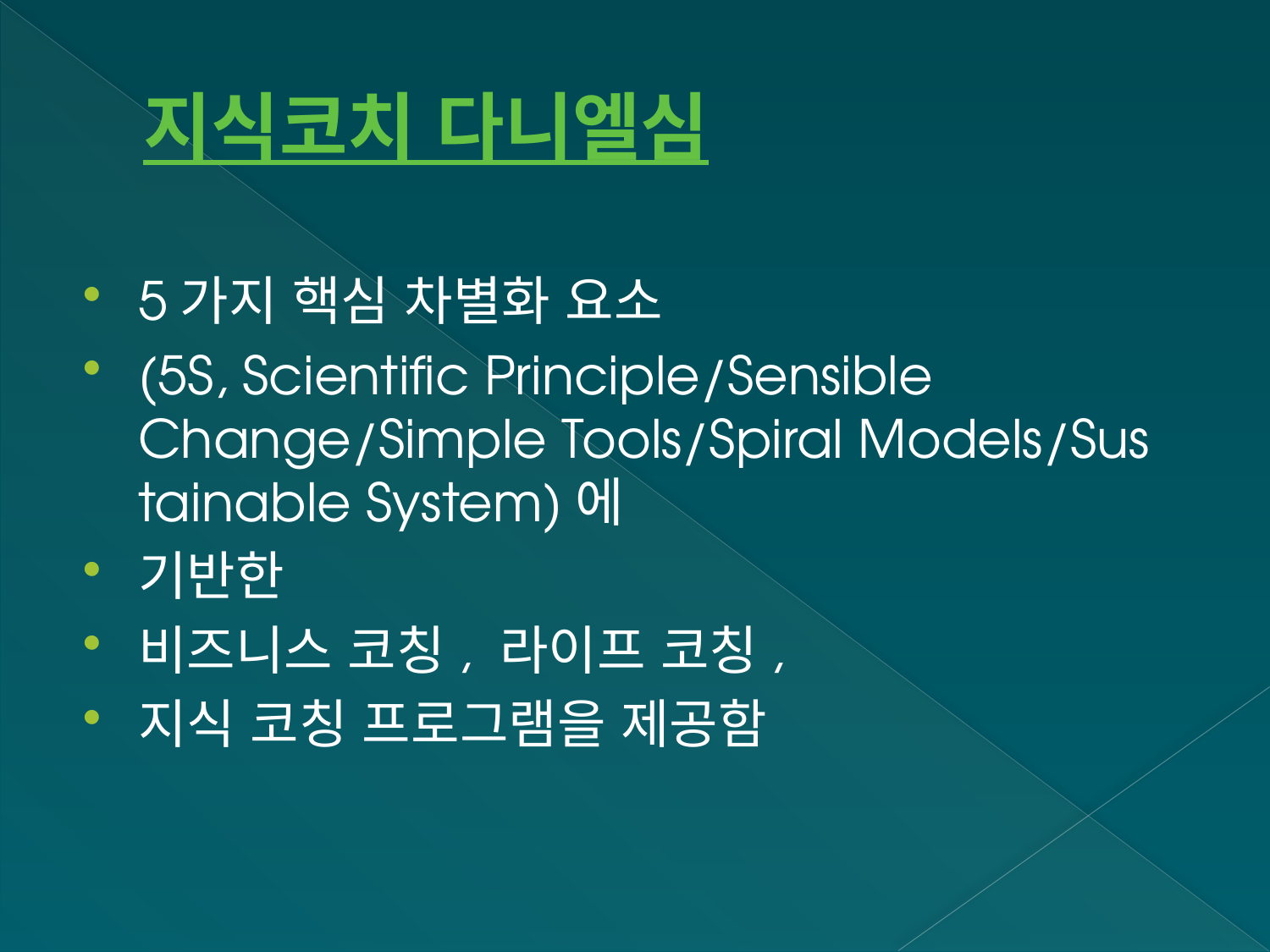

# 지식코치 다니엘심
5가지 핵심 차별화 요소
(5S, Sci​ent​ifi​c Pri​nci​ple/Sensible Change/Simple Tools/Spiral Models/Sus​tai​nab​le System)에
기반한
비즈니스 코칭, 라이프 코칭,
지식 코칭 프로그램을 제공함